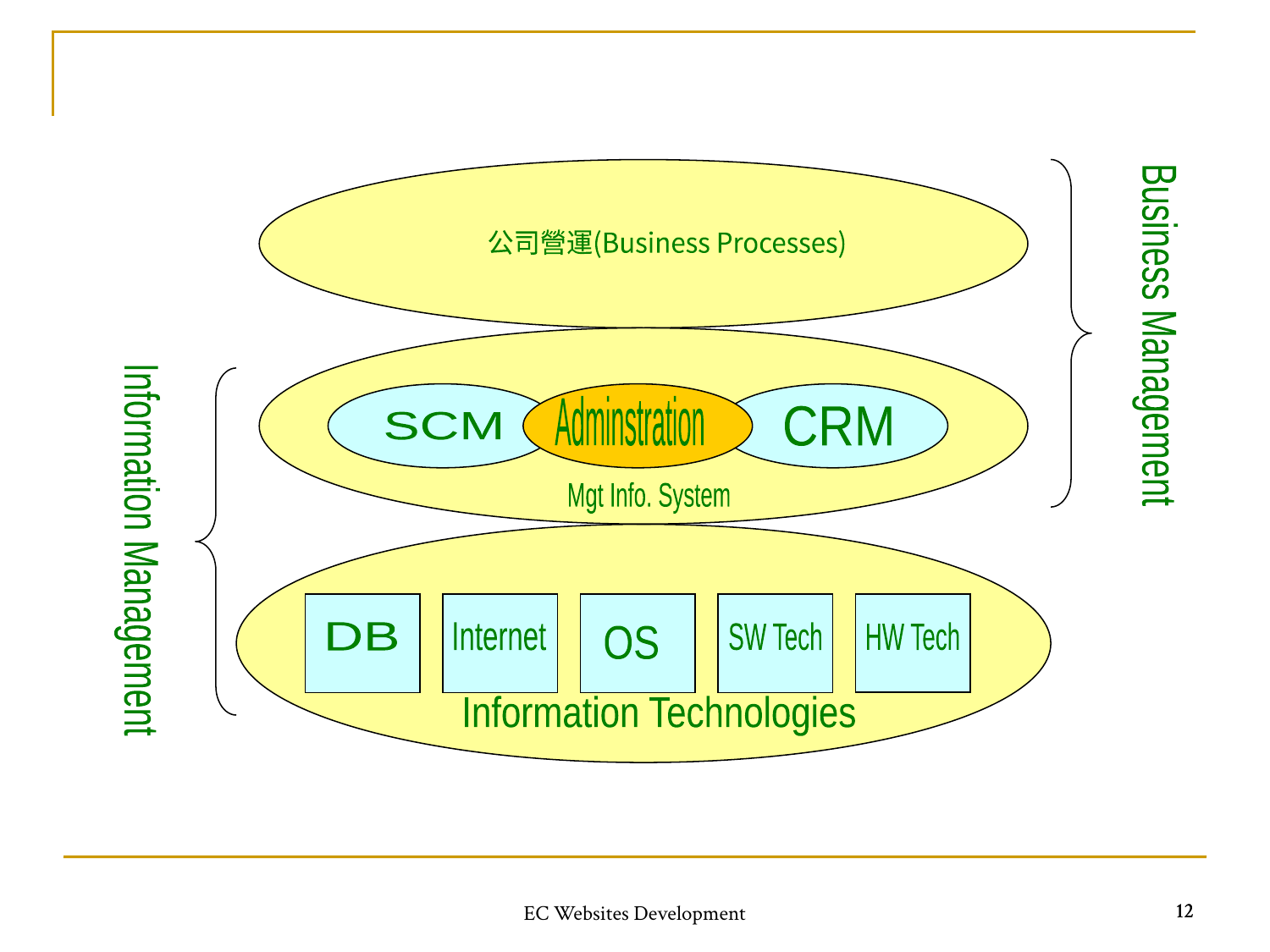

公司營運(Business Processes)
Business Management

Adminstration
CRM
SCM
Mgt Info. System

Information Management

DB
Internet
SW Tech
HW Tech
OS
Information Technologies
12
12
EC Websites Development